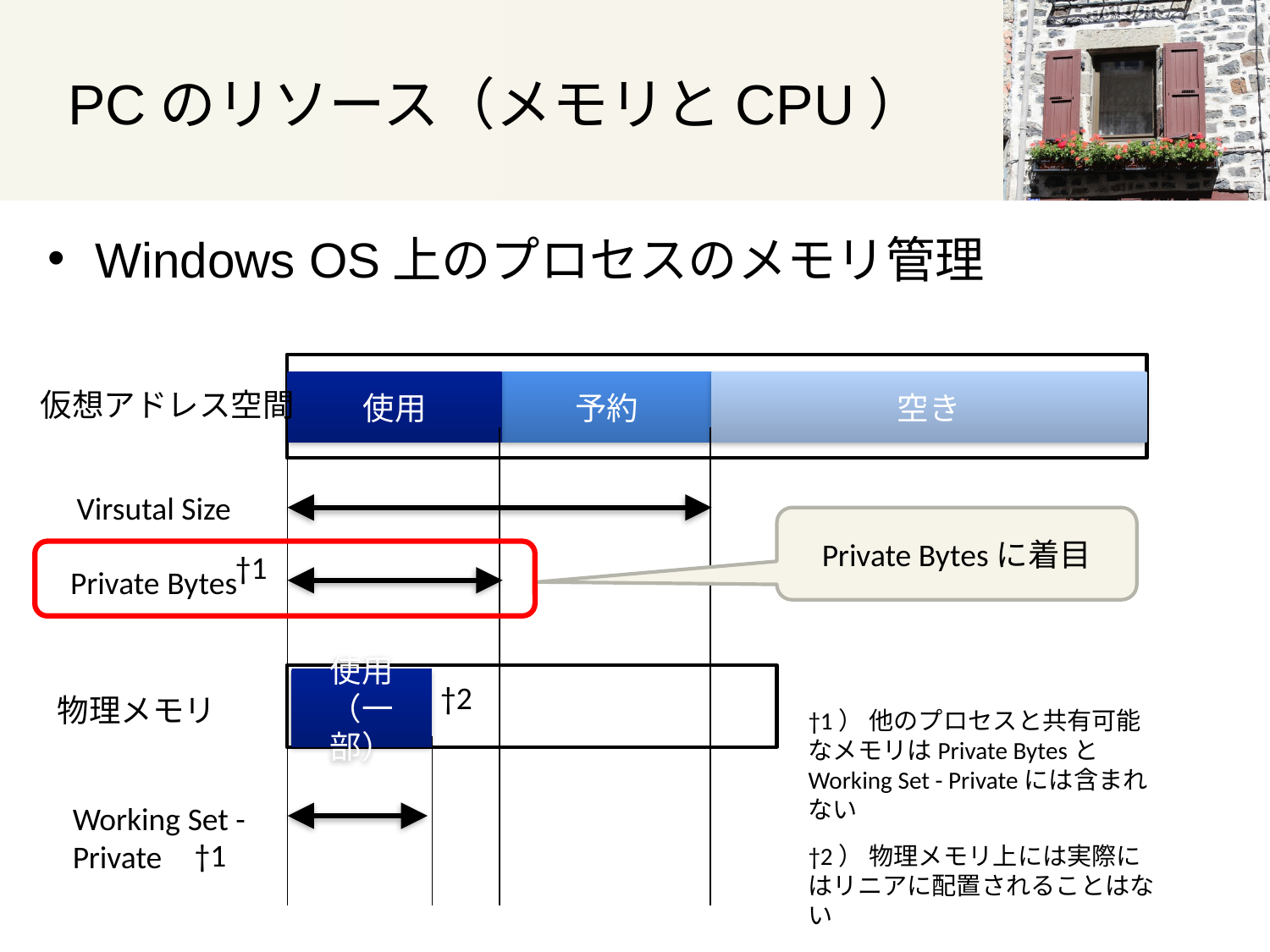

# PCのリソース（メモリとCPU）
Windows OS上のプロセスのメモリ管理

使用
予約
空き
仮想アドレス空間
Virsutal Size
Private Bytesに着目

†1
Private Bytes

使用
（一部）
†2
物理メモリ
†1） 他のプロセスと共有可能なメモリはPrivate BytesとWorking Set - Privateには含まれない
Working Set - Private
†1
†2） 物理メモリ上には実際にはリニアに配置されることはない